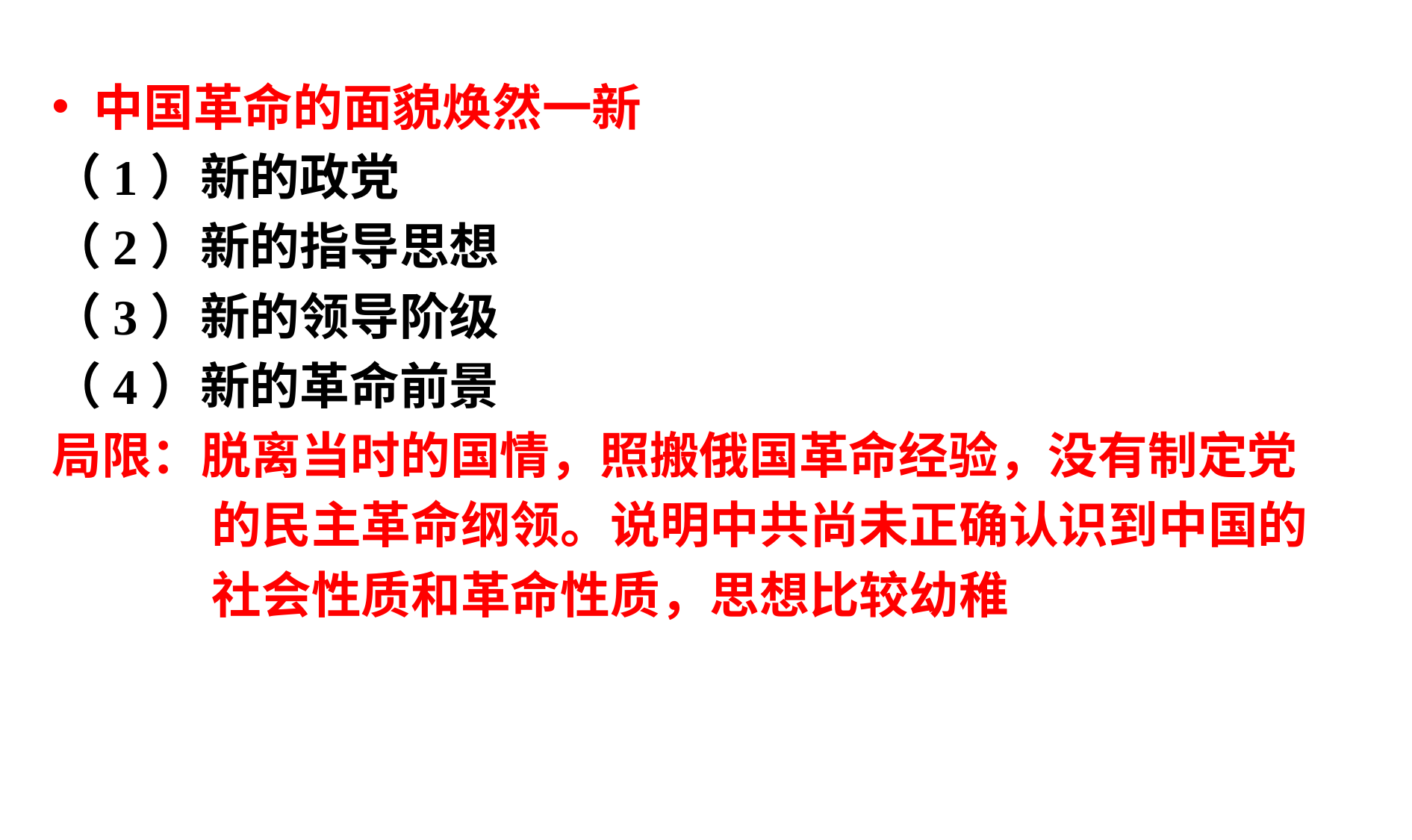

中国革命的面貌焕然一新
（1）新的政党
（2）新的指导思想
（3）新的领导阶级
（4）新的革命前景
局限：脱离当时的国情，照搬俄国革命经验，没有制定党
             的民主革命纲领。说明中共尚未正确认识到中国的
             社会性质和革命性质，思想比较幼稚